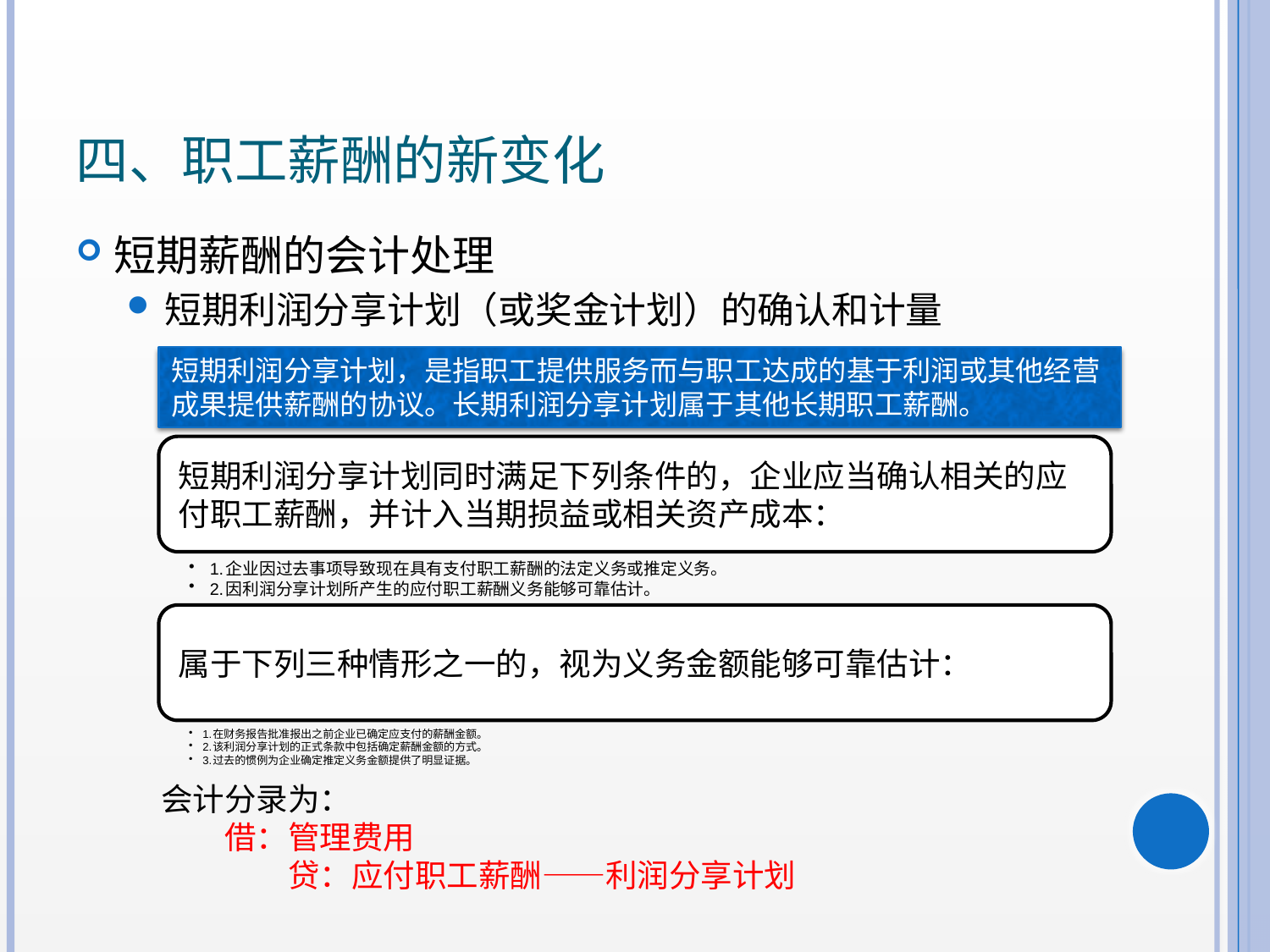

# 四、职工薪酬的新变化
短期薪酬的会计处理
短期利润分享计划（或奖金计划）的确认和计量
短期利润分享计划，是指职工提供服务而与职工达成的基于利润或其他经营成果提供薪酬的协议。长期利润分享计划属于其他长期职工薪酬。
短期利润分享计划同时满足下列条件的，企业应当确认相关的应付职工薪酬，并计入当期损益或相关资产成本：
1.企业因过去事项导致现在具有支付职工薪酬的法定义务或推定义务。
属于下列三种情形之一的，视为义务金额能够可靠估计：
1.在财务报告批准报出之前企业已确定应支付的薪酬金额。
2.因利润分享计划所产生的应付职工薪酬义务能够可靠估计。
2.该利润分享计划的正式条款中包括确定薪酬金额的方式。
3.过去的惯例为企业确定推定义务金额提供了明显证据。
会计分录为：
　　借：管理费用
　　　　贷：应付职工薪酬——利润分享计划